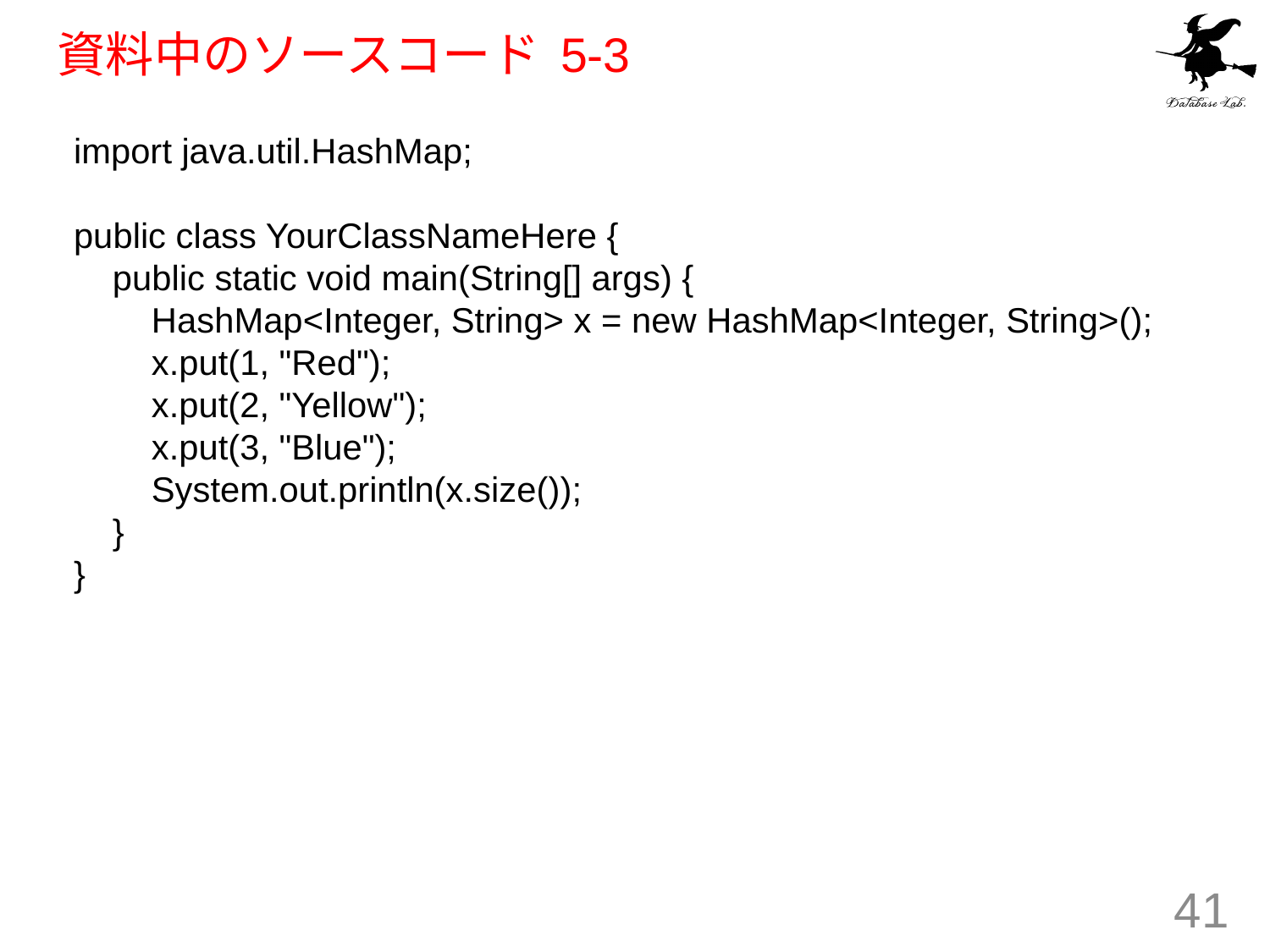

# 資料中のソースコード 5-3
import java.util.HashMap;

public class YourClassNameHere {
    public static void main(String[] args) {
        HashMap<Integer, String> x = new HashMap<Integer, String>();
        x.put(1, "Red");
        x.put(2, "Yellow");
        x.put(3, "Blue");
        System.out.println(x.size());
    }
}
41